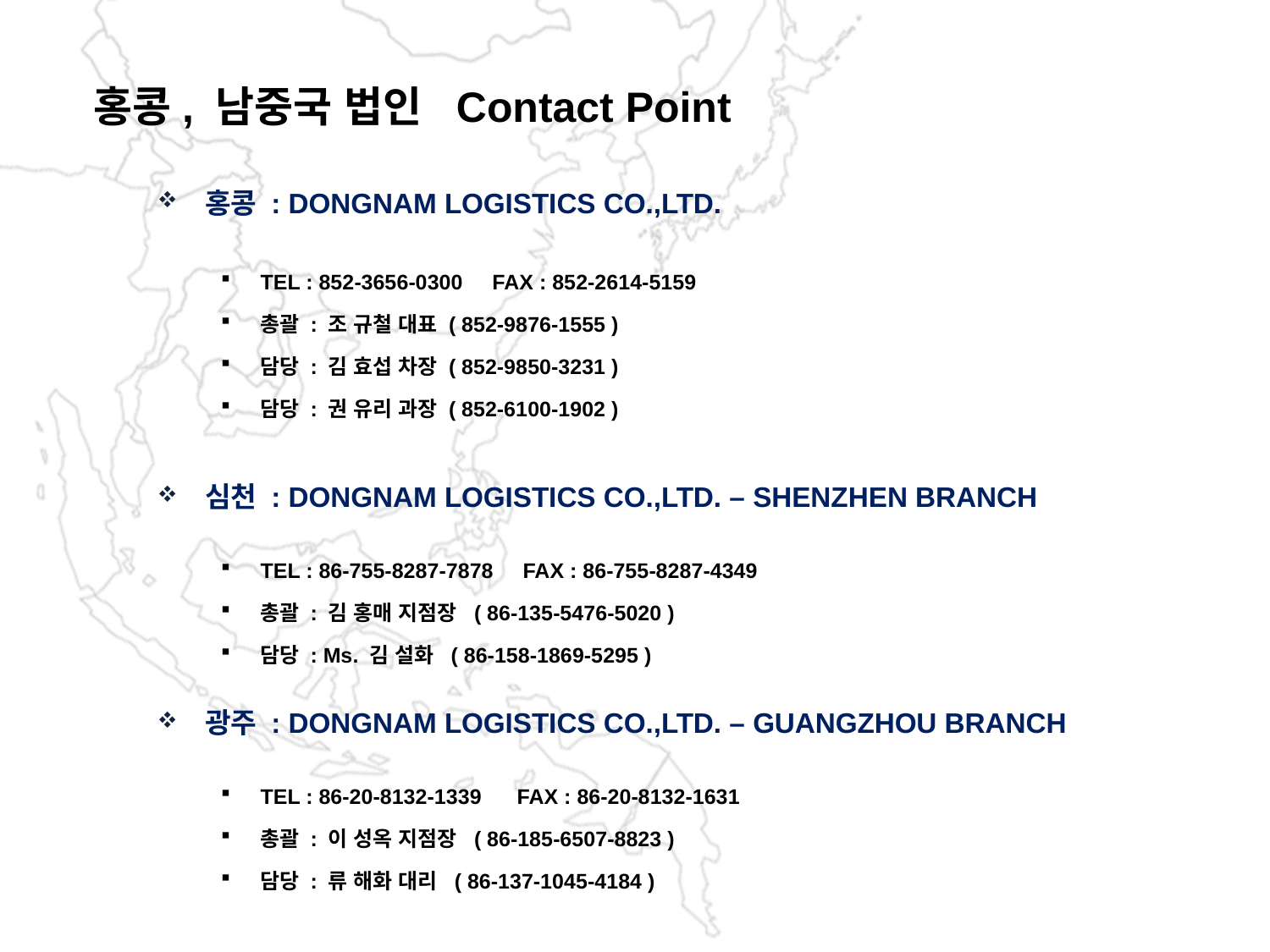

홍콩, 남중국 법인  Contact Point
홍콩 : DONGNAM LOGISTICS CO.,LTD.

TEL : 852-3656-0300     FAX : 852-2614-5159
총괄 : 조 규철 대표 ( 852-9876-1555 )
담당 : 김 효섭 차장 ( 852-9850-3231 )
담당 : 권 유리 과장 ( 852-6100-1902 )

심천 : DONGNAM LOGISTICS CO.,LTD. – SHENZHEN BRANCH

TEL : 86-755-8287-7878     FAX : 86-755-8287-4349
총괄 : 김 홍매 지점장  ( 86-135-5476-5020 )
담당 : Ms. 김 설화  ( 86-158-1869-5295 )

광주 : DONGNAM LOGISTICS CO.,LTD. – GUANGZHOU BRANCH

TEL : 86-20-8132-1339      FAX : 86-20-8132-1631
총괄 : 이 성옥 지점장  ( 86-185-6507-8823 )
담당 : 류 해화 대리  ( 86-137-1045-4184 )